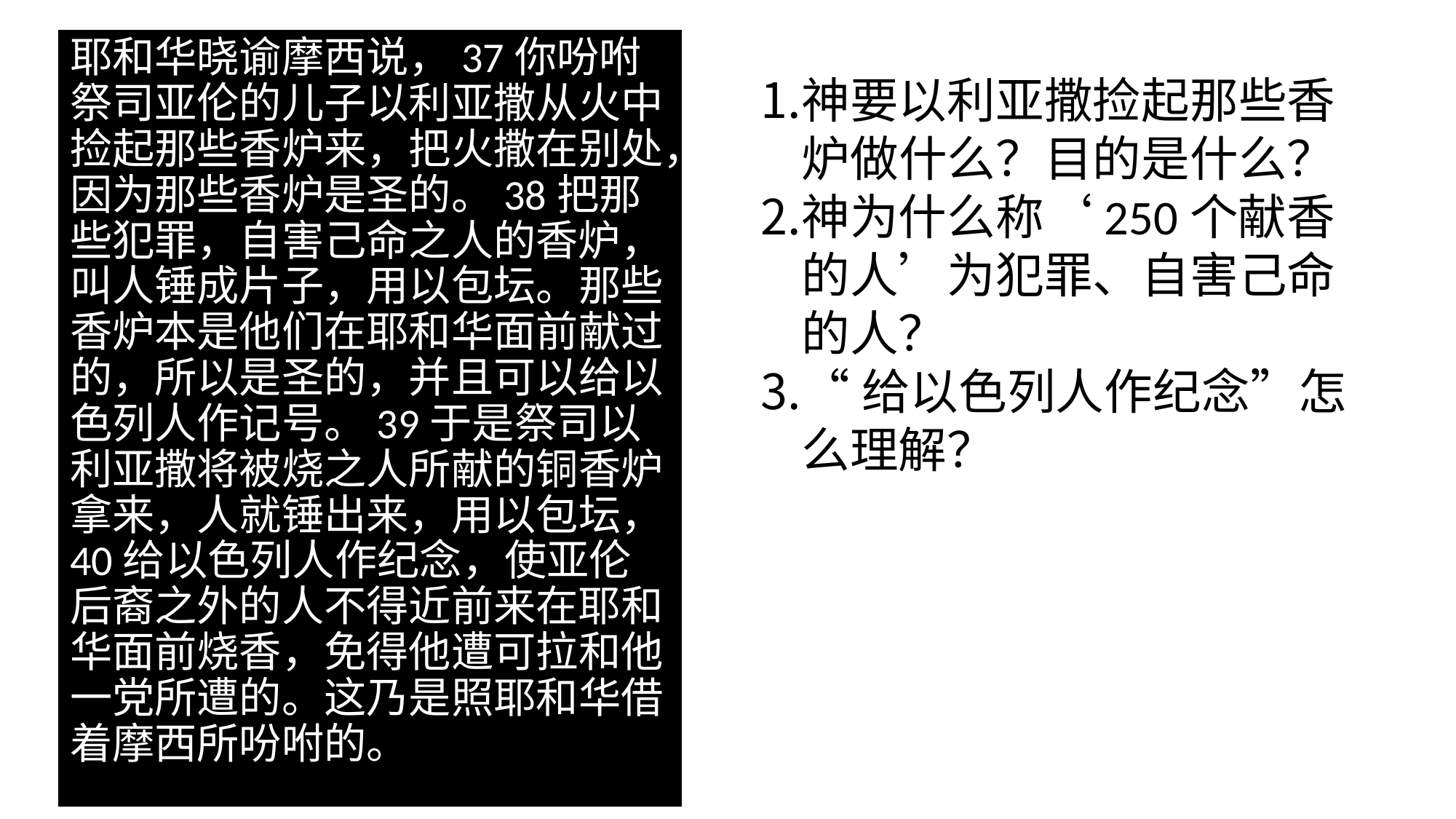

耶和华晓谕摩西说，37你吩咐祭司亚伦的儿子以利亚撒从火中捡起那些香炉来，把火撒在别处，因为那些香炉是圣的。38把那些犯罪，自害己命之人的香炉，叫人锤成片子，用以包坛。那些香炉本是他们在耶和华面前献过的，所以是圣的，并且可以给以色列人作记号。39于是祭司以利亚撒将被烧之人所献的铜香炉拿来，人就锤出来，用以包坛，40给以色列人作纪念，使亚伦后裔之外的人不得近前来在耶和华面前烧香，免得他遭可拉和他一党所遭的。这乃是照耶和华借着摩西所吩咐的。
神要以利亚撒捡起那些香炉做什么？目的是什么？
神为什么称‘250个献香的人’为犯罪、自害己命的人？
“给以色列人作纪念”怎么理解？